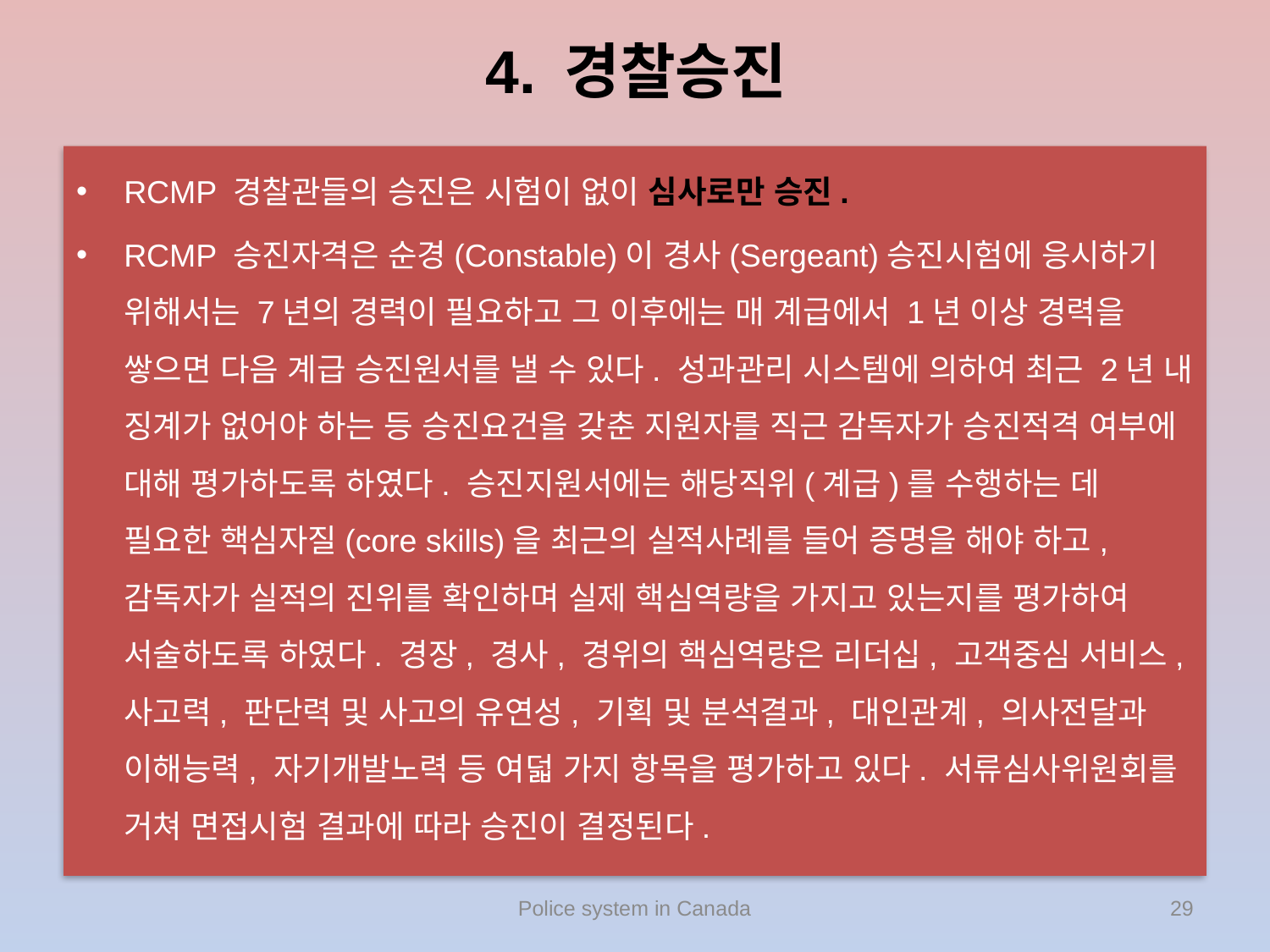

# 4. 경찰승진
RCMP 경찰관들의 승진은 시험이 없이 심사로만 승진.
RCMP 승진자격은 순경(Constable)이 경사(Sergeant)승진시험에 응시하기 위해서는 7년의 경력이 필요하고 그 이후에는 매 계급에서 1년 이상 경력을 쌓으면 다음 계급 승진원서를 낼 수 있다. 성과관리 시스템에 의하여 최근 2년 내 징계가 없어야 하는 등 승진요건을 갖춘 지원자를 직근 감독자가 승진적격 여부에 대해 평가하도록 하였다. 승진지원서에는 해당직위(계급)를 수행하는 데 필요한 핵심자질(core skills)을 최근의 실적사례를 들어 증명을 해야 하고, 감독자가 실적의 진위를 확인하며 실제 핵심역량을 가지고 있는지를 평가하여 서술하도록 하였다. 경장, 경사, 경위의 핵심역량은 리더십, 고객중심 서비스, 사고력, 판단력 및 사고의 유연성, 기획 및 분석결과, 대인관계, 의사전달과 이해능력, 자기개발노력 등 여덟 가지 항목을 평가하고 있다. 서류심사위원회를 거쳐 면접시험 결과에 따라 승진이 결정된다.
Police system in Canada
29